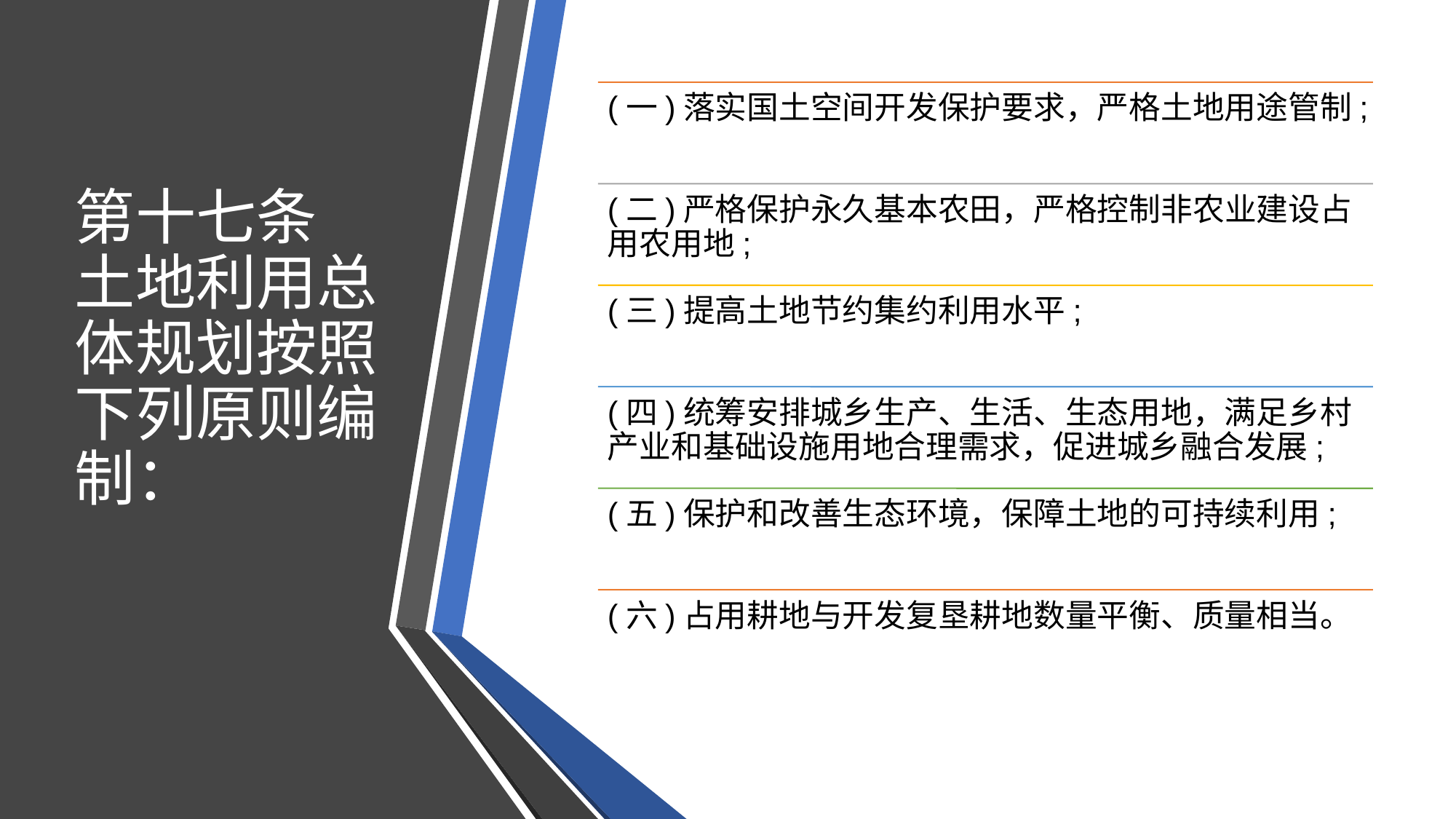

# 第十七条 土地利用总体规划按照下列原则编制：
(一)落实国土空间开发保护要求，严格土地用途管制;
(二)严格保护永久基本农田，严格控制非农业建设占用农用地;
(三)提高土地节约集约利用水平;
(四)统筹安排城乡生产、生活、生态用地，满足乡村产业和基础设施用地合理需求，促进城乡融合发展;
(五)保护和改善生态环境，保障土地的可持续利用;
(六)占用耕地与开发复垦耕地数量平衡、质量相当。